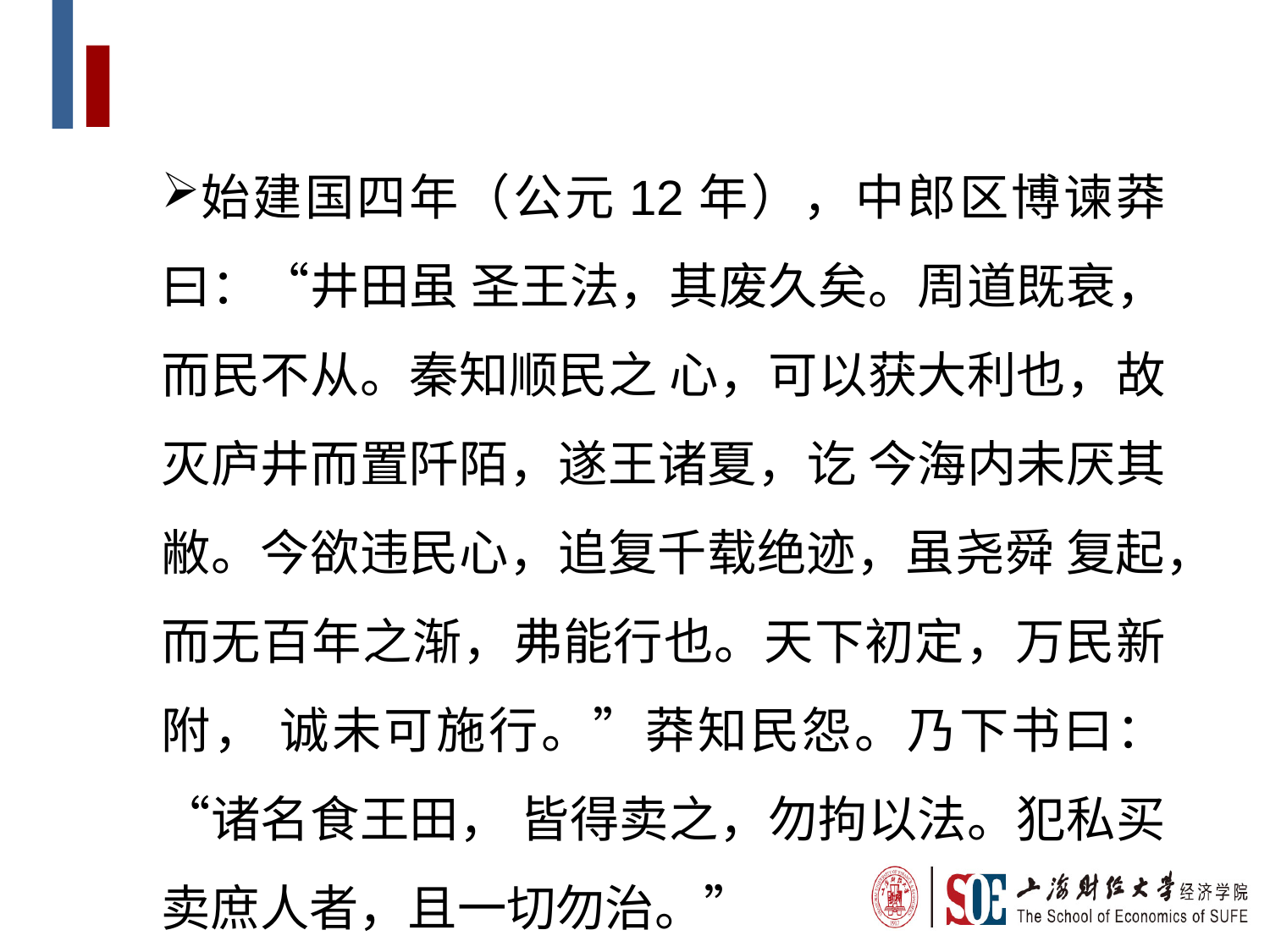

始建国四年（公元12年），中郎区博谏莽曰：“井田虽 圣王法，其废久矣。周道既衰，而民不从。秦知顺民之 心，可以获大利也，故灭庐井而置阡陌，遂王诸夏，讫 今海内未厌其敝。今欲违民心，追复千载绝迹，虽尧舜 复起，而无百年之渐，弗能行也。天下初定，万民新附， 诚未可施行。”莽知民怨。乃下书曰：“诸名食王田， 皆得卖之，勿拘以法。犯私买卖庶人者，且一切勿治。”